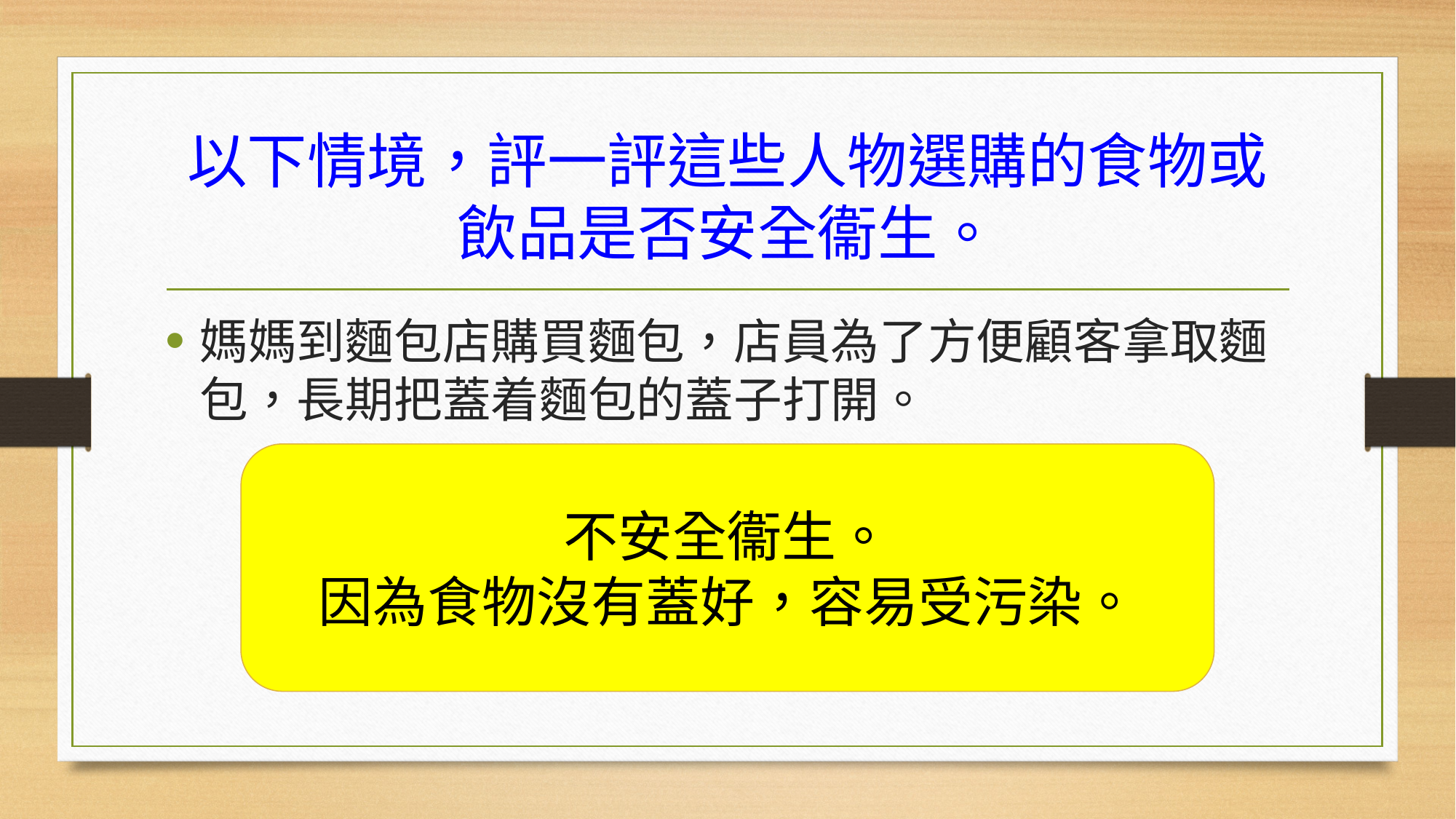

# 以下情境，評一評這些人物選購的食物或飲品是否安全衞生。
媽媽到麵包店購買麵包，店員為了方便顧客拿取麵包，長期把蓋着麵包的蓋子打開。
不安全衞生。
因為食物沒有蓋好，容易受污染。